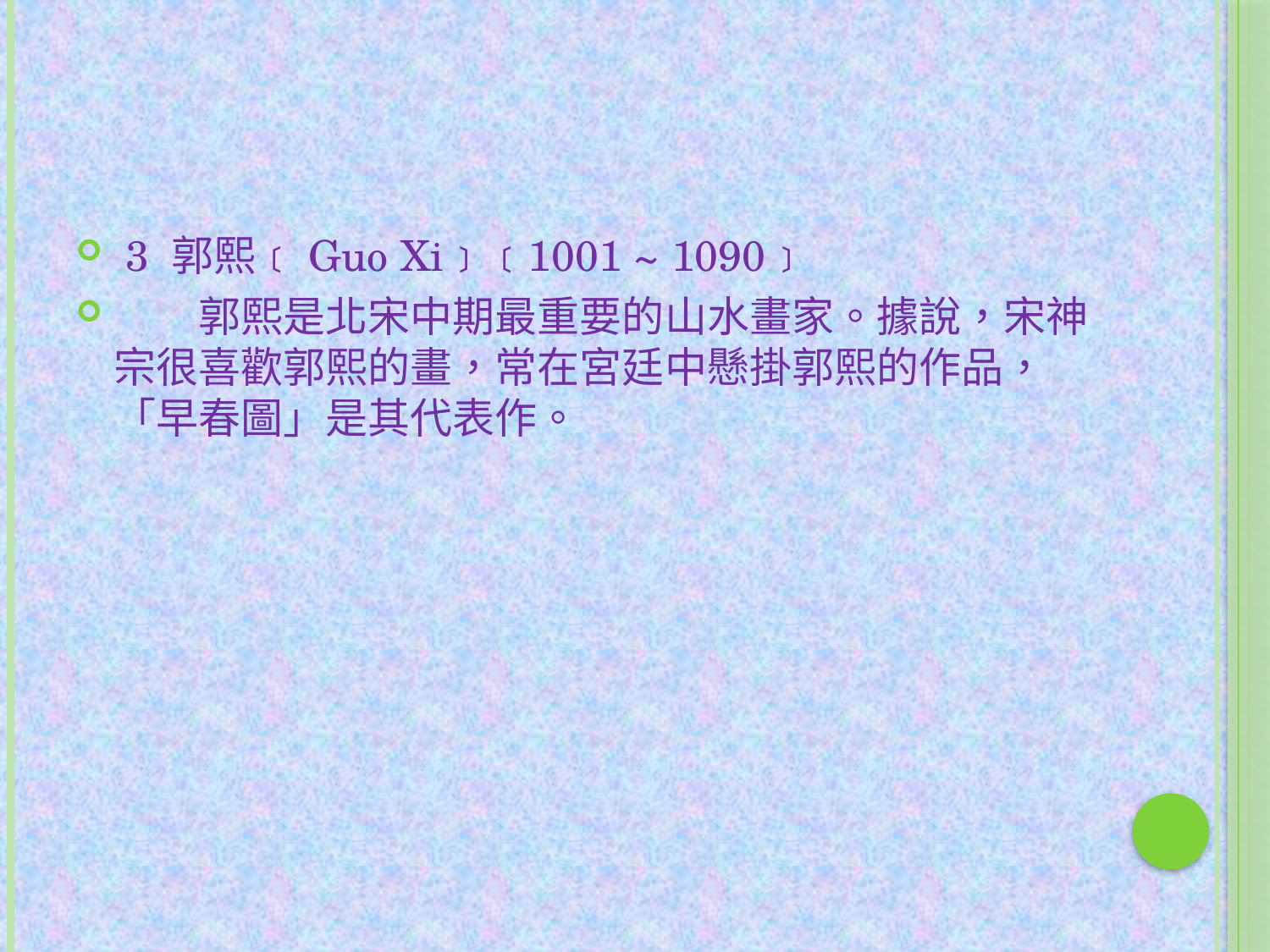

#
 3 郭熙﹝Guo Xi﹞﹝1001 ~ 1090﹞
　　郭熙是北宋中期最重要的山水畫家。據說，宋神宗很喜歡郭熙的畫，常在宮廷中懸掛郭熙的作品，「早春圖」是其代表作。